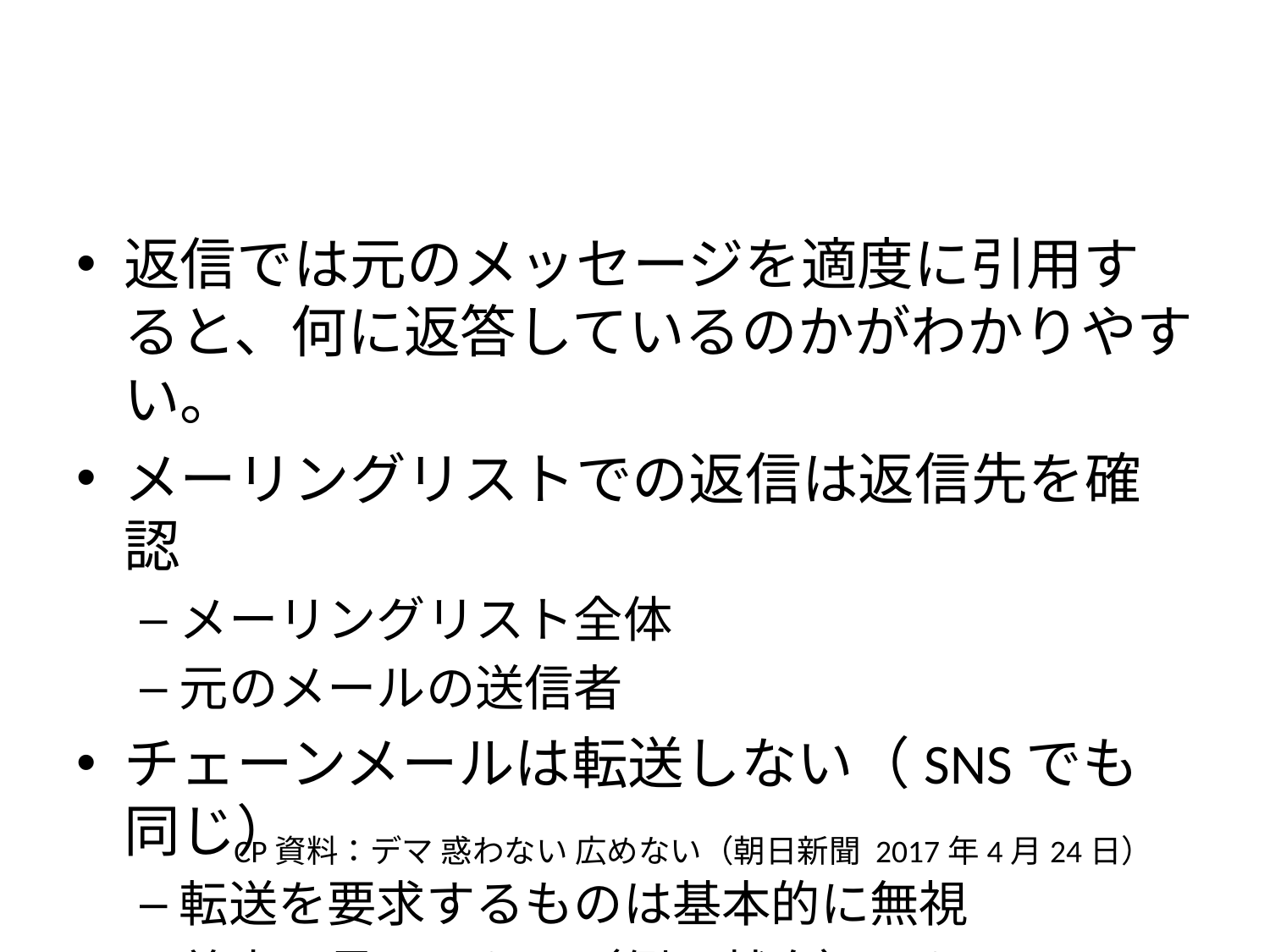

#
返信では元のメッセージを適度に引用すると、何に返答しているのかがわかりやすい。
メーリングリストでの返信は返信先を確認
メーリングリスト全体
元のメールの送信者
チェーンメールは転送しない（SNSでも同じ）
転送を要求するものは基本的に無視
善意に見えるもの（例：献血）でも
CP資料：デマ 惑わない 広めない（朝日新聞 2017年4月24日）